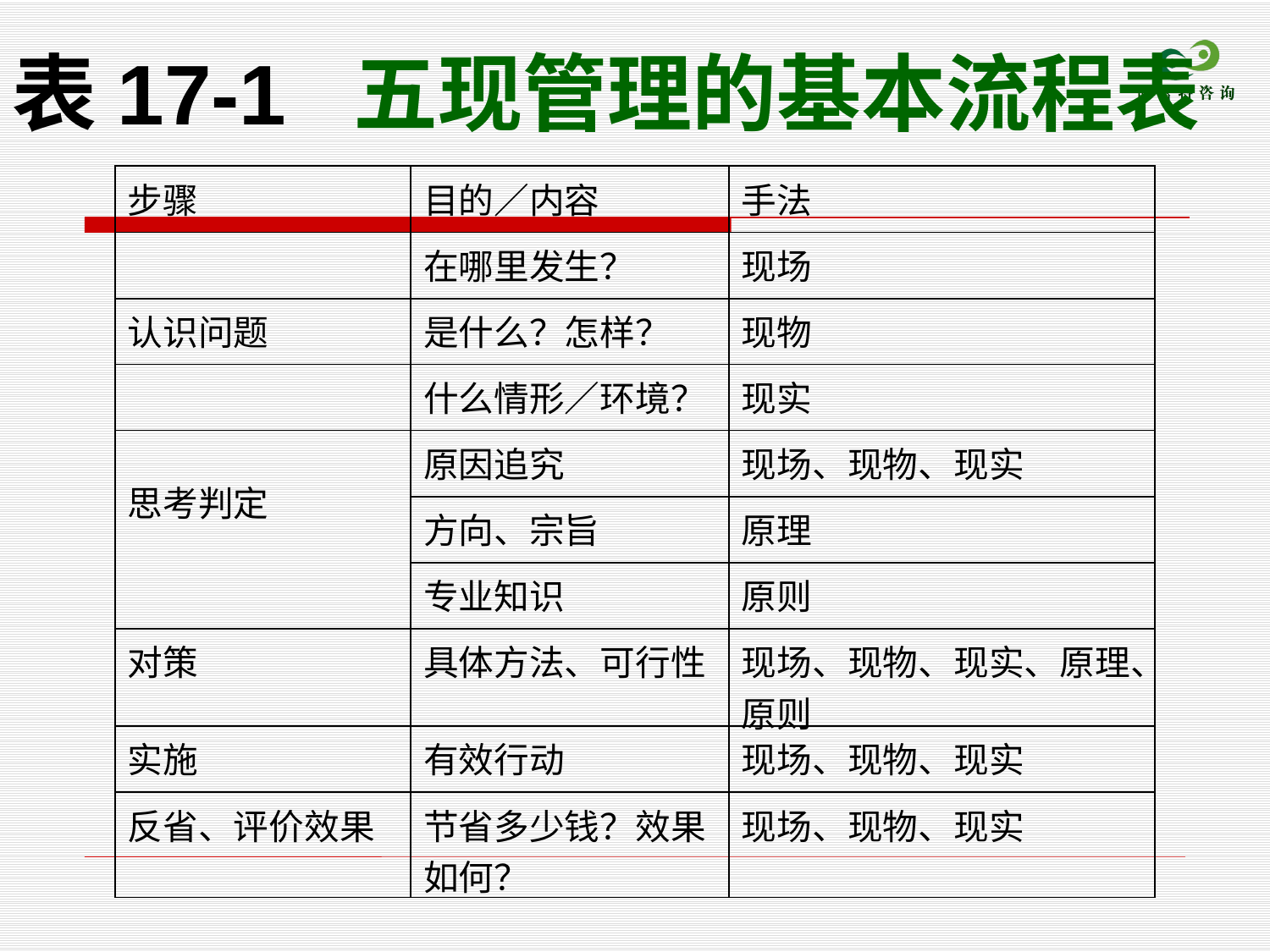

表17-1  五现管理的基本流程表

| 步骤 | 目的／内容 | 手法 |
| --- | --- | --- |
|  | 在哪里发生？ | 现场 |
| 认识问题 | 是什么？怎样？ | 现物 |
|  | 什么情形／环境？ | 现实 |
| 思考判定 | 原因追究 | 现场、现物、现实 |
|  | 方向、宗旨 | 原理 |
|  | 专业知识 | 原则 |
| 对策 | 具体方法、可行性 | 现场、现物、现实、原理、原则 |
| 实施 | 有效行动 | 现场、现物、现实 |
| 反省、评价效果 | 节省多少钱？效果如何？ | 现场、现物、现实 |

649